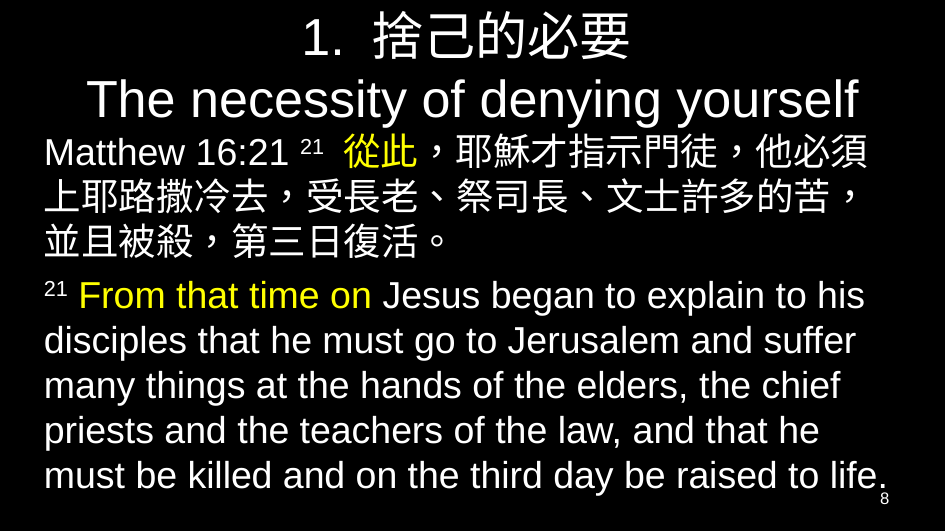

# 1. 捨己的必要 The necessity of denying yourself
Matthew 16:21 21 從此，耶穌才指示門徒，他必須上耶路撒冷去，受長老、祭司長、文士許多的苦，並且被殺，第三日復活。
21 From that time on Jesus began to explain to his disciples that he must go to Jerusalem and suffer many things at the hands of the elders, the chief priests and the teachers of the law, and that he must be killed and on the third day be raised to life.

8